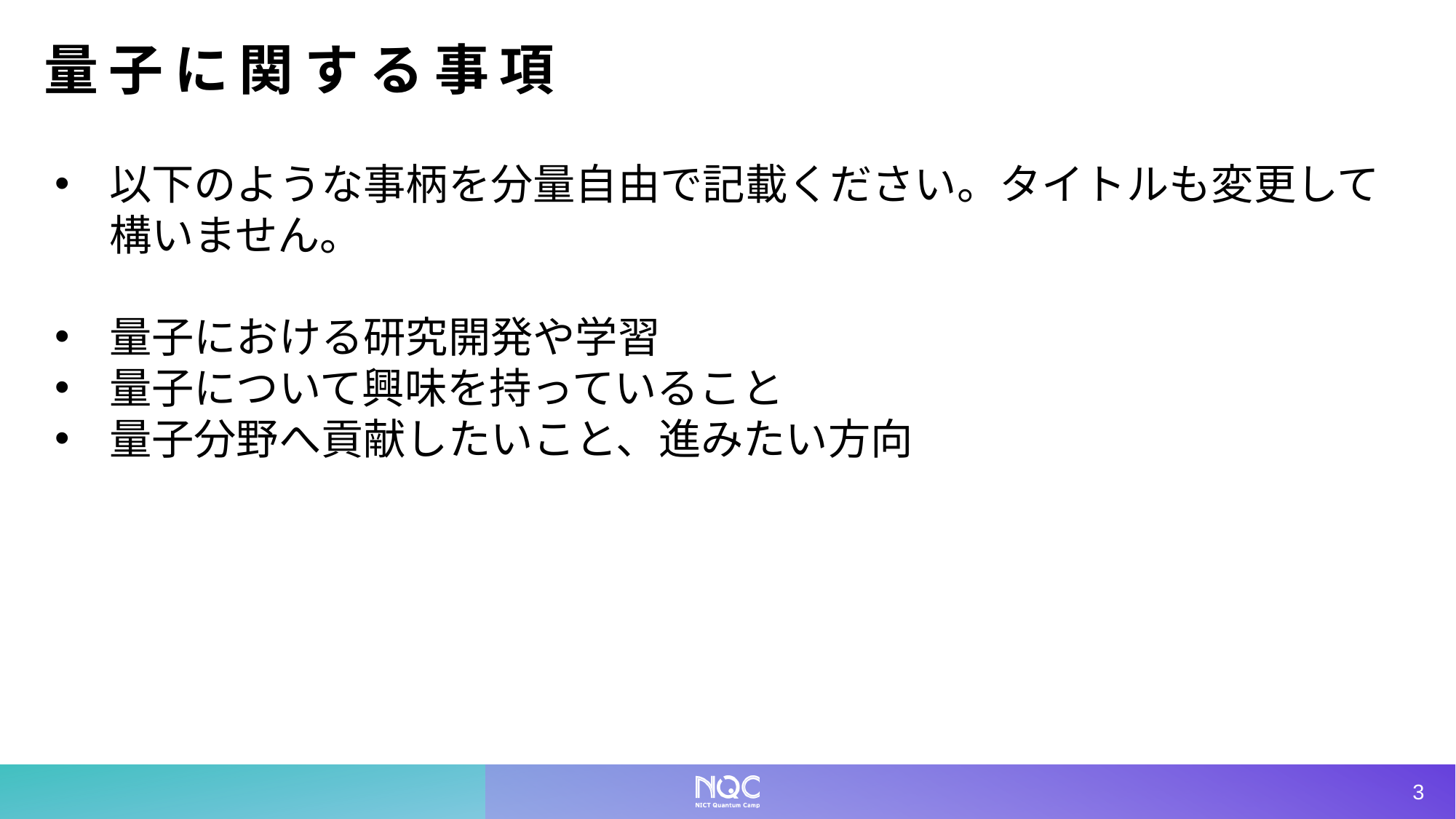

# 量子に関する事項
以下のような事柄を分量自由で記載ください。タイトルも変更して構いません。

量子における研究開発や学習
量子について興味を持っていること
量子分野へ貢献したいこと、進みたい方向

3